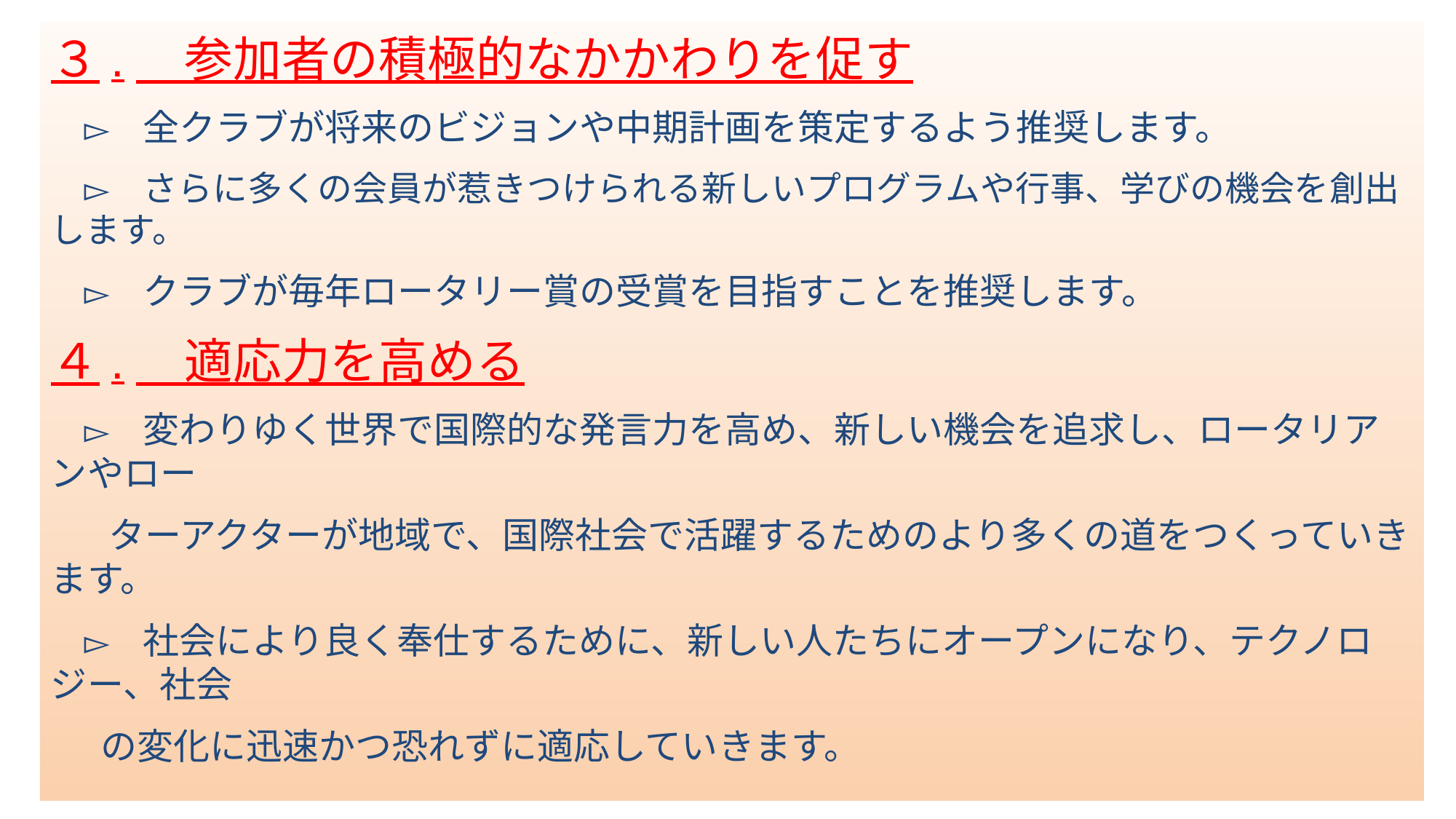

３.　参加者の積極的なかかわりを促す
　▻　全クラブが将来のビジョンや中期計画を策定するよう推奨します。
　▻　さらに多くの会員が惹きつけられる新しいプログラムや行事、学びの機会を創出します。
　▻　クラブが毎年ロータリー賞の受賞を目指すことを推奨します。
４.　適応力を高める
　▻　変わりゆく世界で国際的な発言力を高め、新しい機会を追求し、ロータリアンやロー
      ターアクターが地域で、国際社会で活躍するためのより多くの道をつくっていきます。
　▻　社会により良く奉仕するために、新しい人たちにオープンになり、テクノロジー、社会
     の変化に迅速かつ恐れずに適応していきます。

                　　　*アドボカシー活動とは一人ひとりがポリオについて理解し、解決のためにできることを
                          政府や社会に訴えていくことです。